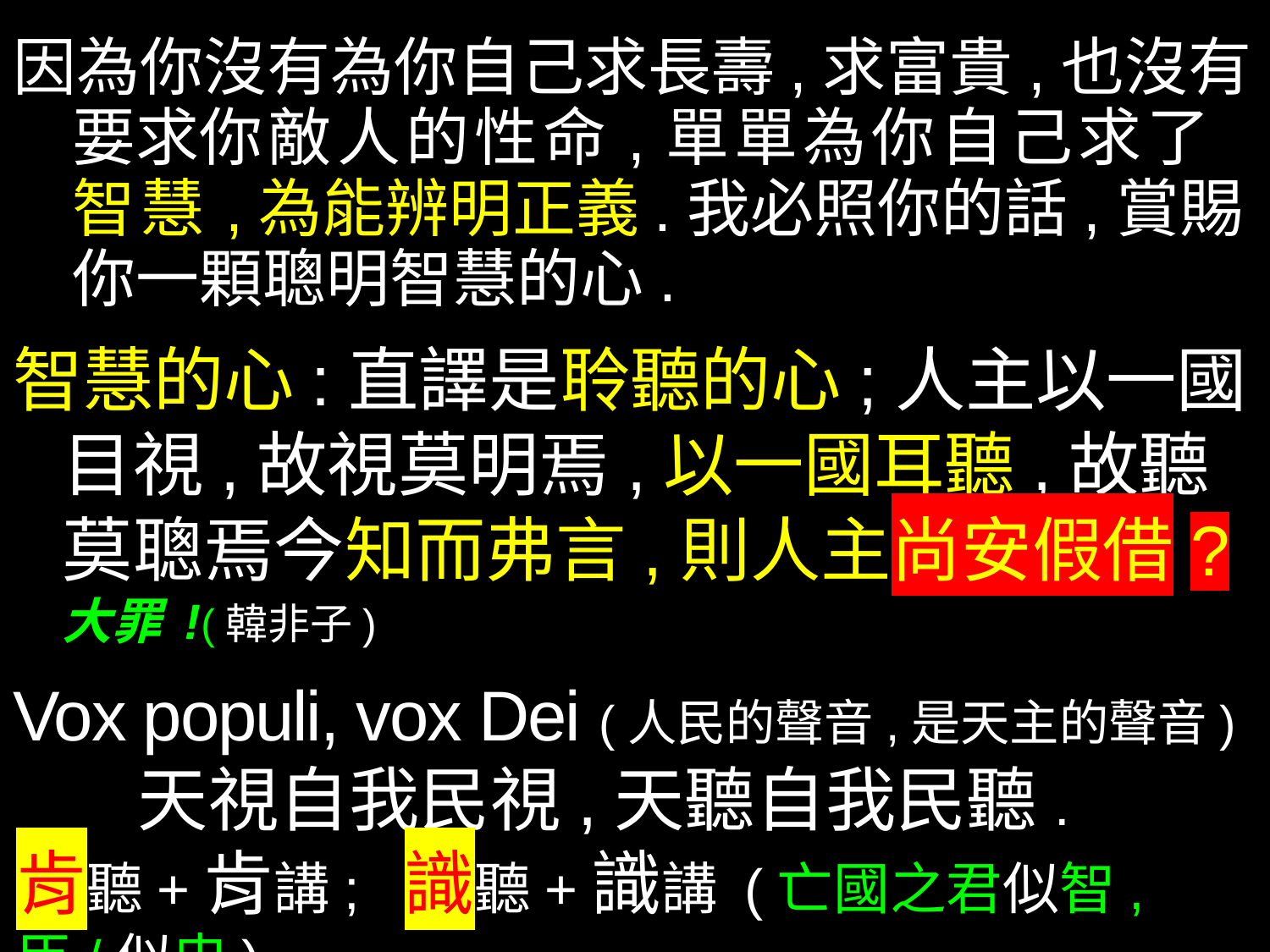

因為你沒有為你自己求長壽,求富貴,也沒有要求你敵人的性命,單單為你自己求了智慧,為能辨明正義.我必照你的話,賞賜你一顆聰明智慧的心.
智慧的心:直譯是聆聽的心;人主以一國目視,故視莫明焉,以一國耳聽,故聽莫聰焉今知而弗言,則人主尚安假借?大罪 !(韓非子)
Vox populi, vox Dei (人民的聲音,是天主的聲音)
      天視自我民視,天聽自我民聽.
肯聽+肯講;  識聽+識講 (亡國之君似智,臣/似忠)